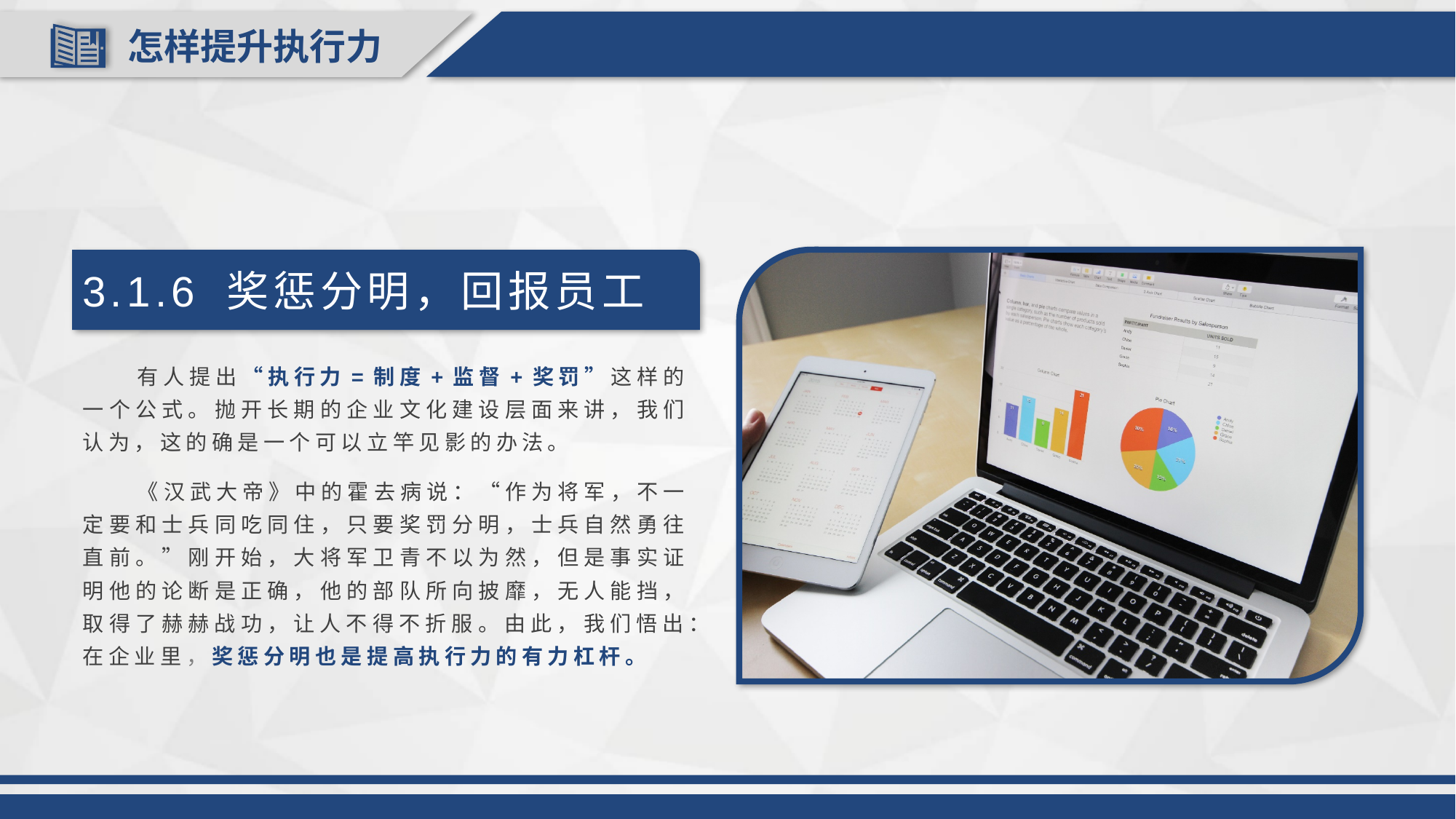

怎样提升执行力

3.1.6 奖惩分明，回报员工
有人提出“执行力=制度+监督+奖罚”这样的一个公式。抛开长期的企业文化建设层面来讲，我们认为，这的确是一个可以立竿见影的办法。
《汉武大帝》中的霍去病说：“作为将军，不一定要和士兵同吃同住，只要奖罚分明，士兵自然勇往直前。”刚开始，大将军卫青不以为然，但是事实证明他的论断是正确，他的部队所向披靡，无人能挡，取得了赫赫战功，让人不得不折服。由此，我们悟出：在企业里，奖惩分明也是提高执行力的有力杠杆。